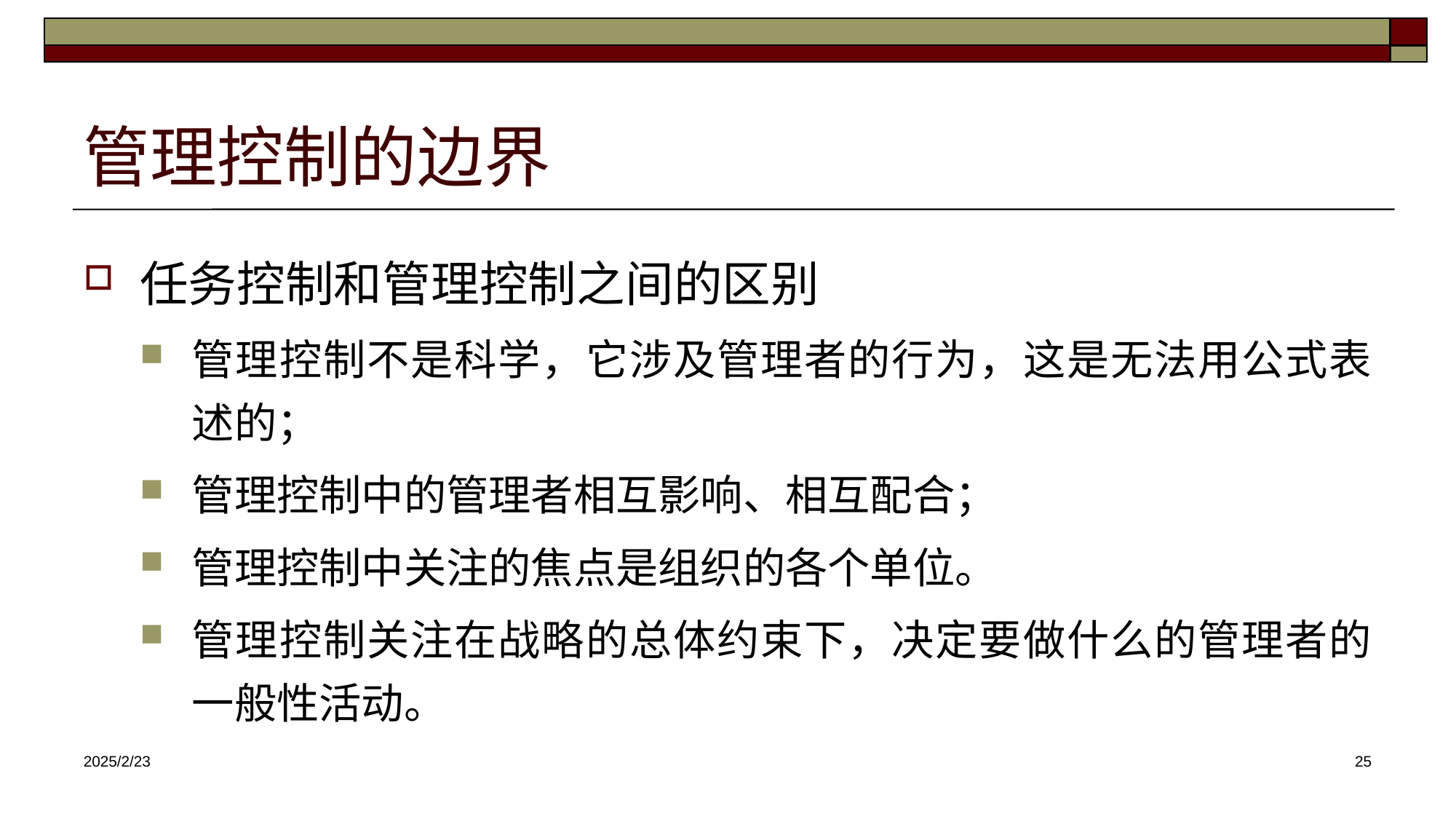

# 管理控制的边界
任务控制和管理控制之间的区别
管理控制不是科学，它涉及管理者的行为，这是无法用公式表述的；
管理控制中的管理者相互影响、相互配合；
管理控制中关注的焦点是组织的各个单位。
管理控制关注在战略的总体约束下，决定要做什么的管理者的一般性活动。

2025/2/23
25